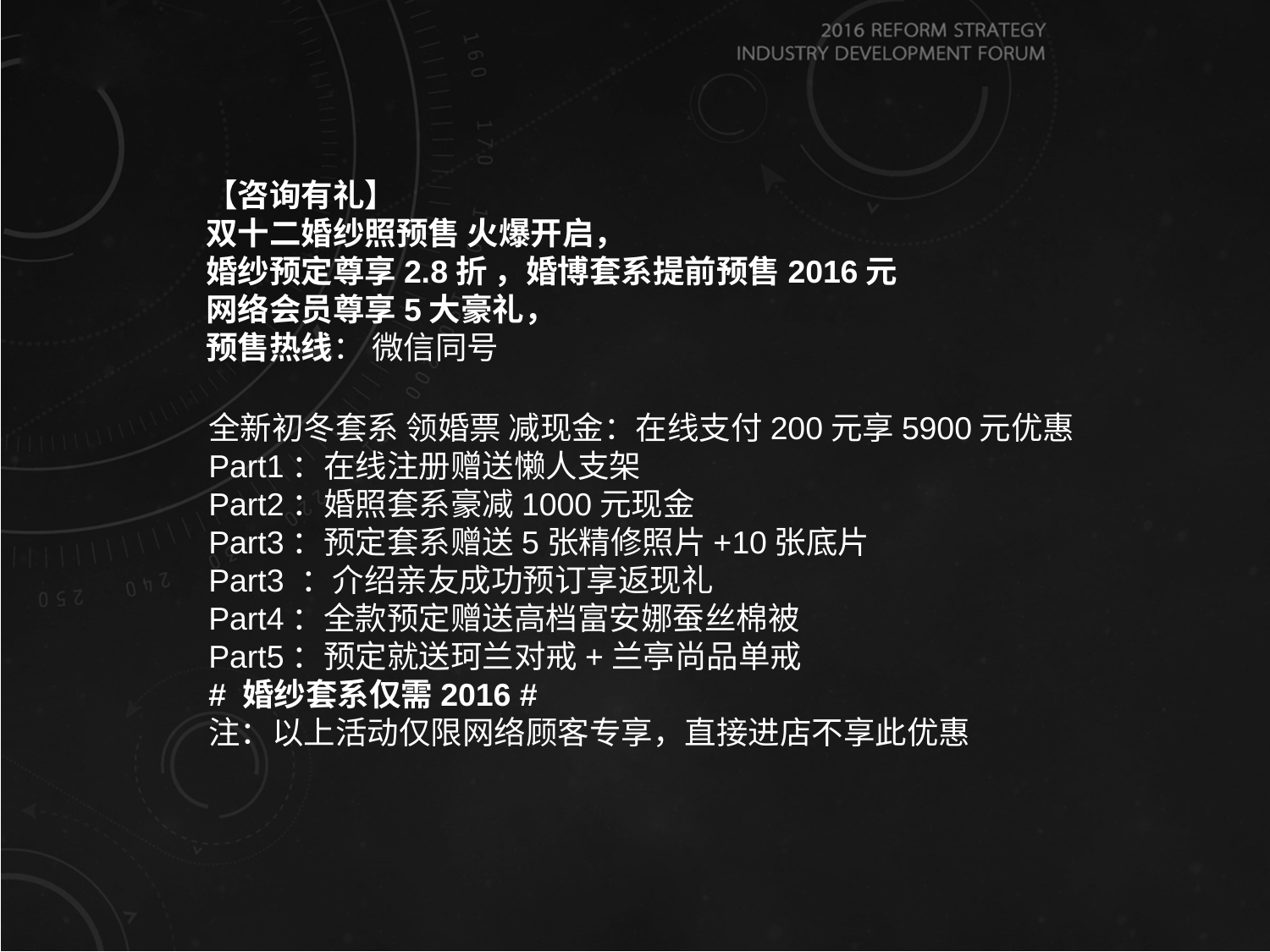

【咨询有礼】
双十二婚纱照预售 火爆开启，
婚纱预定尊享2.8折 ，婚博套系提前预售2016元
网络会员尊享5大豪礼，
预售热线： 微信同号

全新初冬套系 领婚票 减现金：在线支付200元享5900元优惠
Part1：在线注册赠送懒人支架
Part2：婚照套系豪减1000元现金
Part3：预定套系赠送5张精修照片+10张底片
Part3 ：介绍亲友成功预订享返现礼
Part4：全款预定赠送高档富安娜蚕丝棉被
Part5：预定就送珂兰对戒+兰亭尚品单戒
# 婚纱套系仅需2016 #
注：以上活动仅限网络顾客专享，直接进店不享此优惠